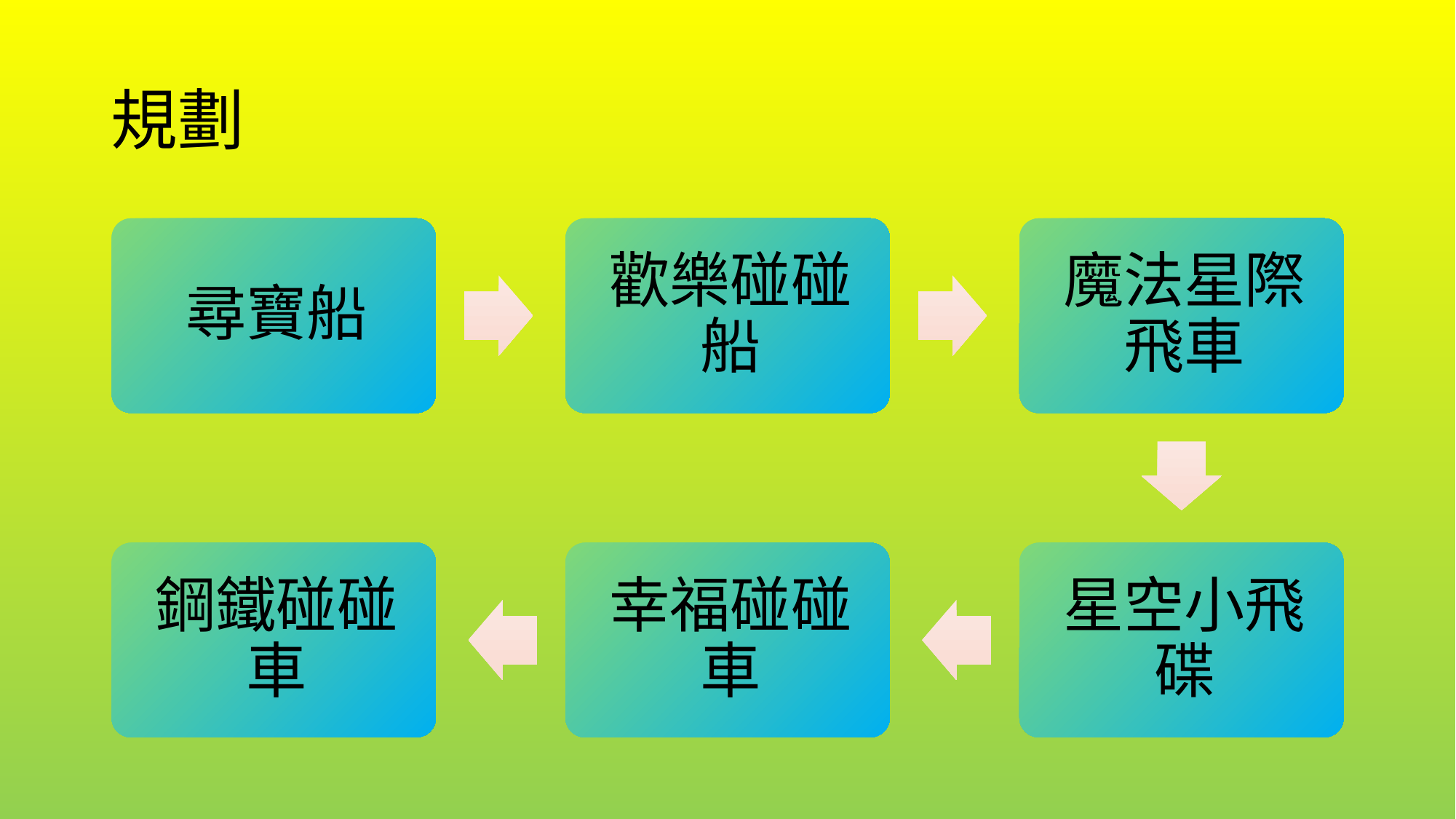

# 規劃
尋寶船

歡樂碰碰船

魔法星際飛車

星空小飛碟

幸福碰碰車

鋼鐵碰碰車